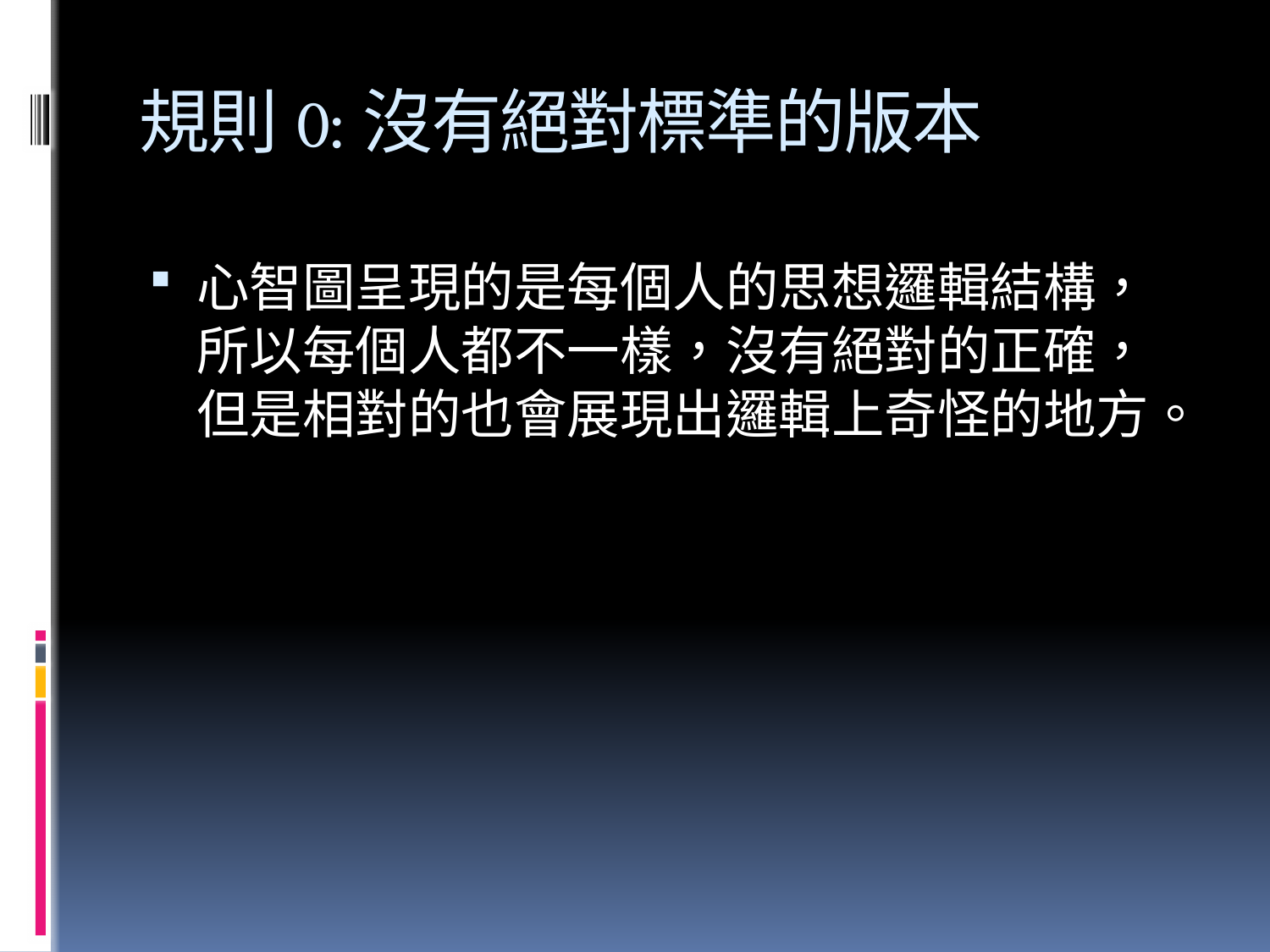

# 規則0:沒有絕對標準的版本
心智圖呈現的是每個人的思想邏輯結構，所以每個人都不一樣，沒有絕對的正確，但是相對的也會展現出邏輯上奇怪的地方。